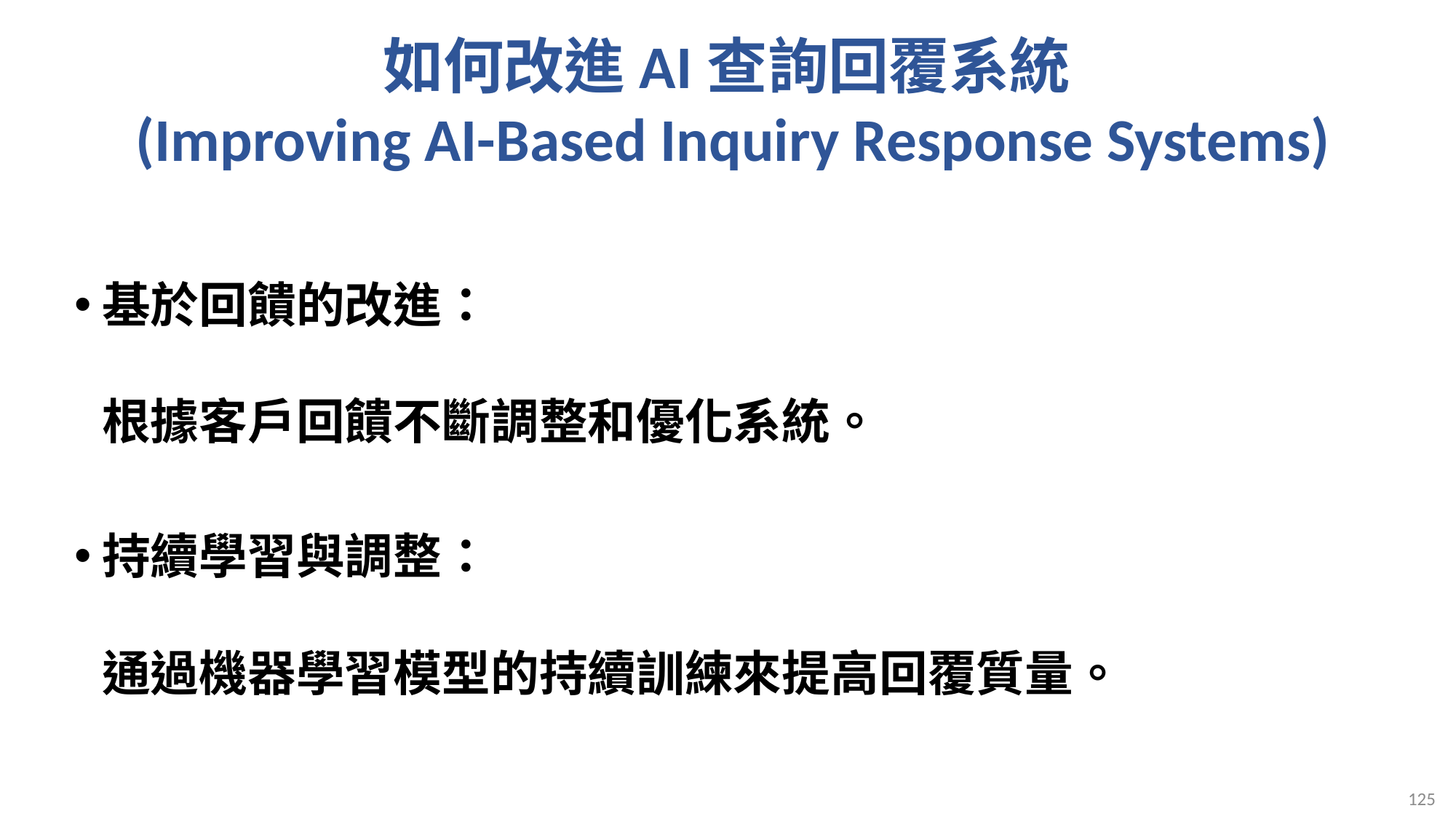

# 如何改進AI查詢回覆系統 (Improving AI-Based Inquiry Response Systems)
基於回饋的改進：
根據客戶回饋不斷調整和優化系統。
持續學習與調整：
通過機器學習模型的持續訓練來提高回覆質量。
125